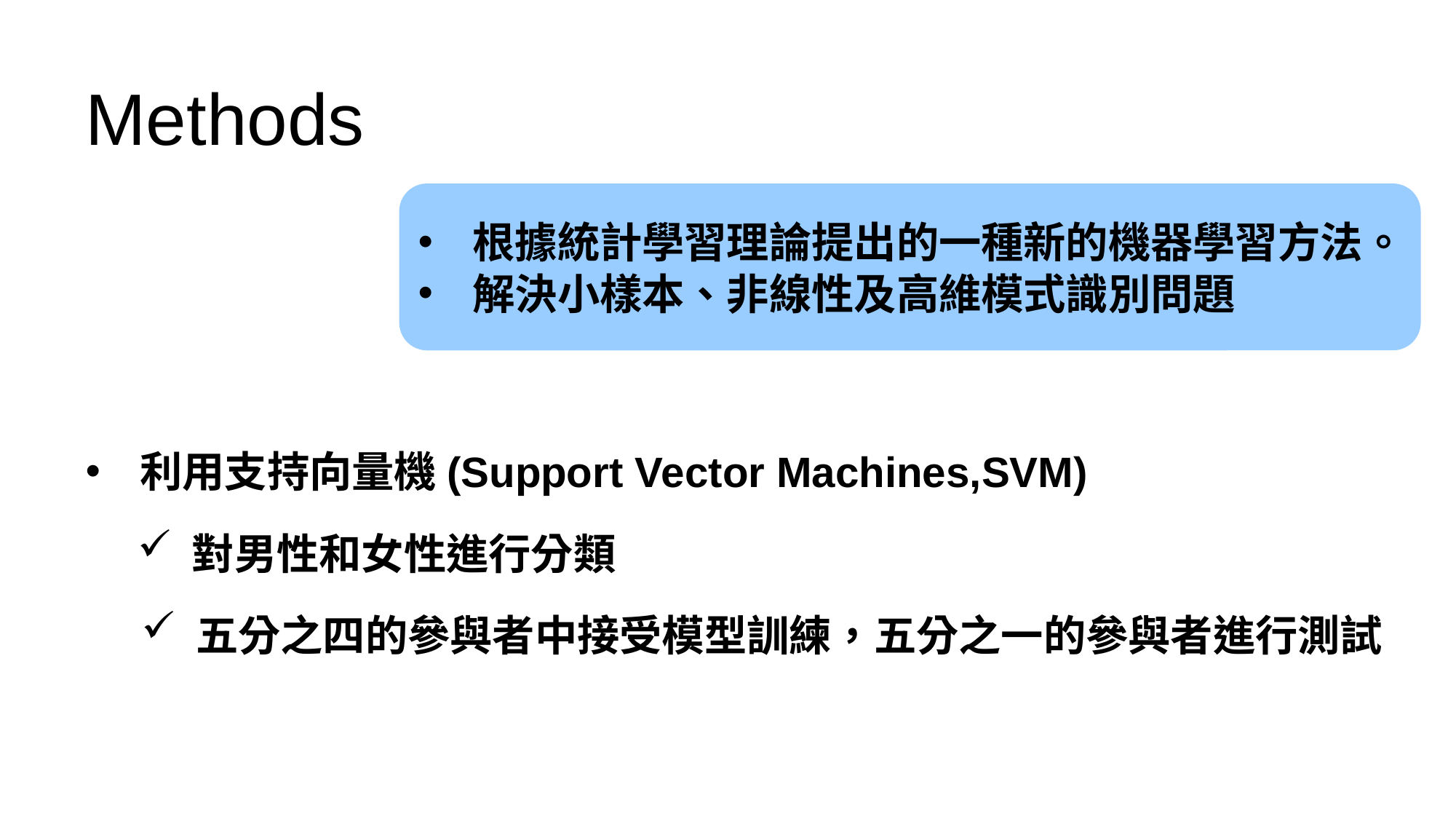

Methods
根據統計學習理論提出的一種新的機器學習方法。
解決小樣本、非線性及高維模式識別問題
利用支持向量機(Support Vector Machines,SVM)
對男性和女性進行分類
五分之四的參與者中接受模型訓練，五分之一的參與者進行測試